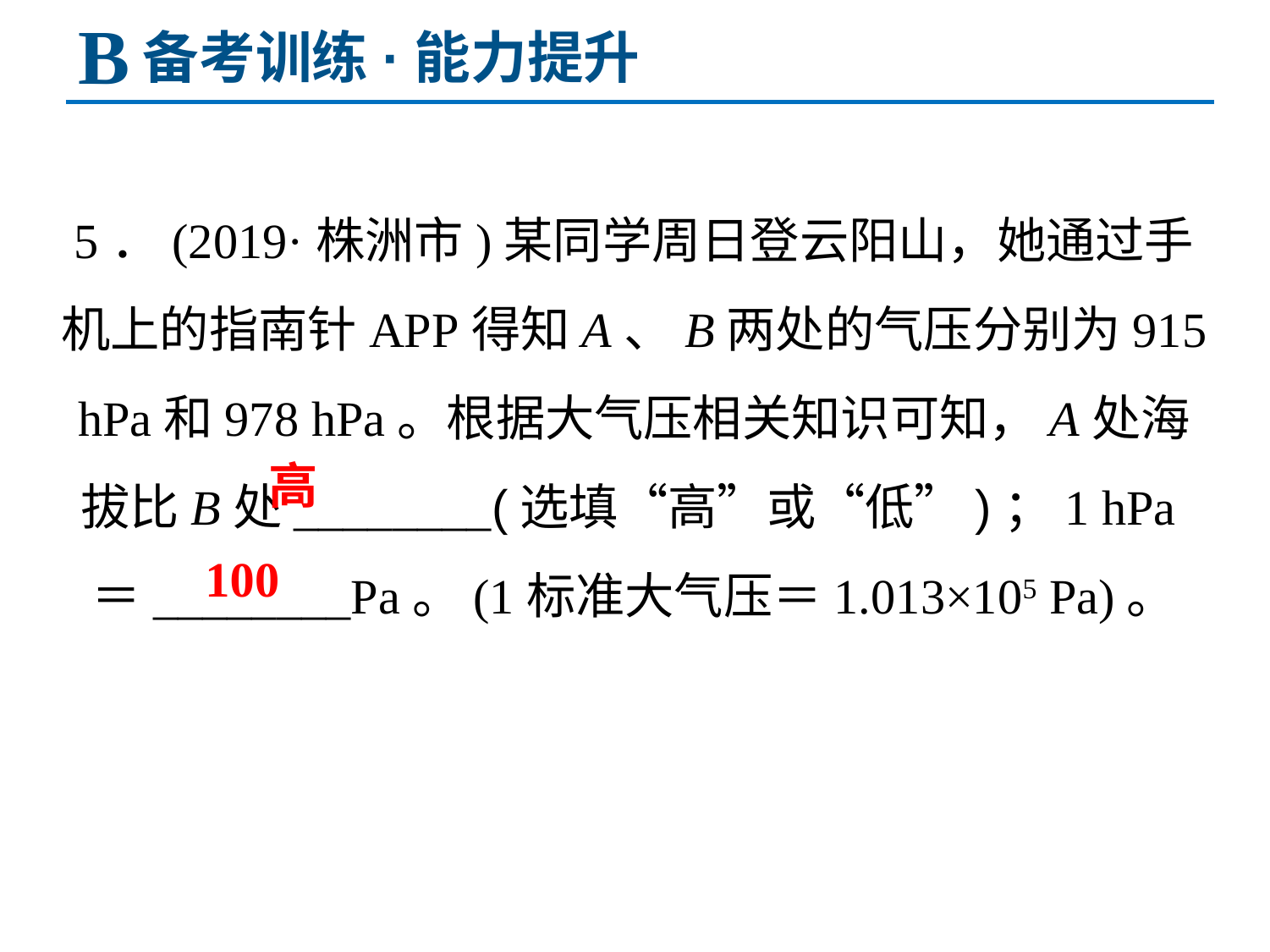

B
备考训练·能力提升
5．(2019·株洲市)某同学周日登云阳山，她通过手机上的指南针APP得知A、B两处的气压分别为915 hPa和978 hPa。根据大气压相关知识可知，A处海拔比B处________(选填“高”或“低”)；1 hPa＝________Pa。(1标准大气压＝1.013×105 Pa)。
高
100